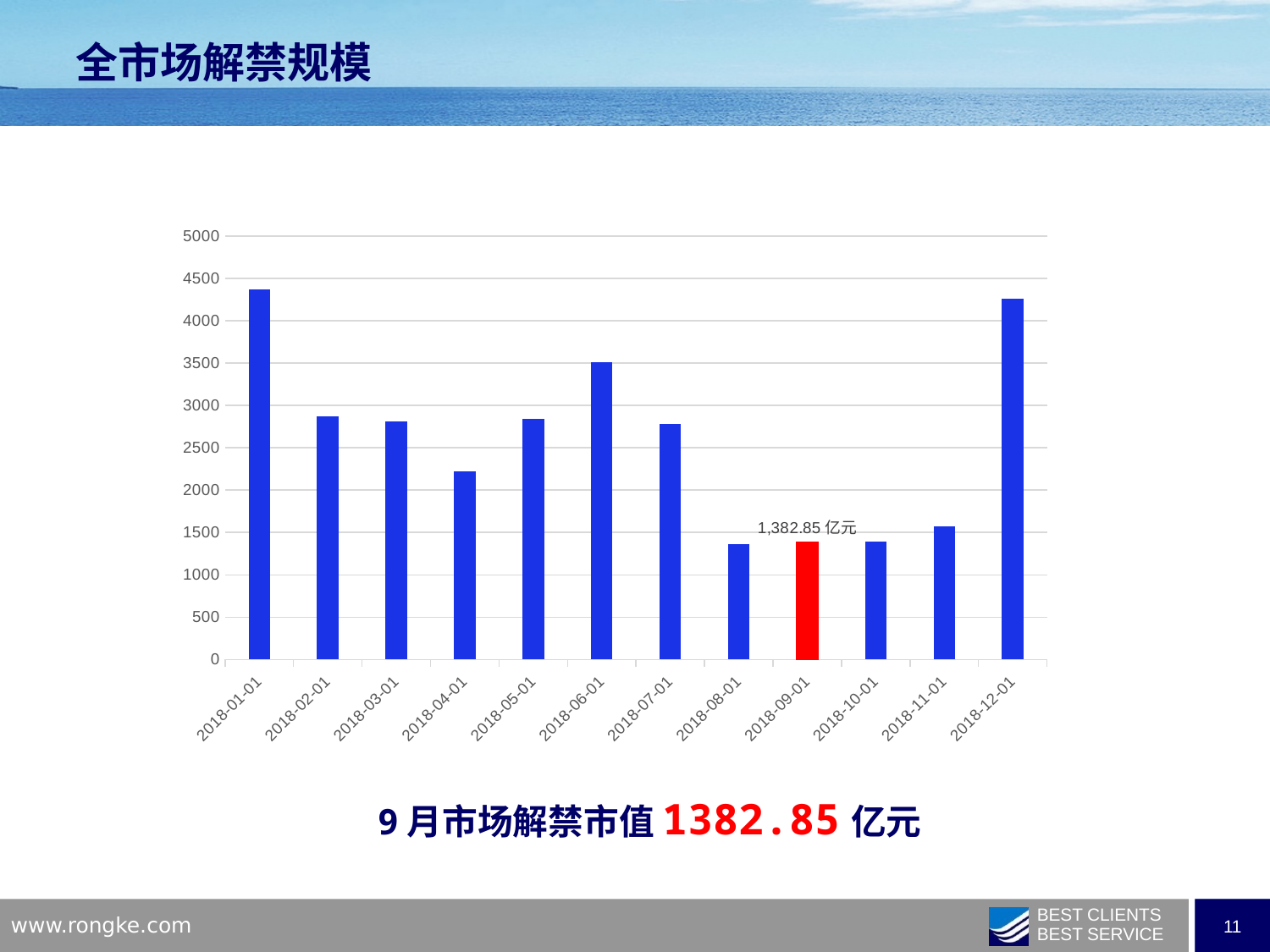

全市场解禁规模

### Chart

| Category |  |
|---|---|
| 43131 | 4370.4661792875 |
| 43159 | 2868.4940258965003 |
| 43190 | 2810.9941284592983 |
| 43220 | 2226.9183450123014 |
| 43251 | 2837.6621070744013 |
| 43281 | 3515.6967151702993 |
| 43312 | 2786.4889978364004 |
| 43343 | 1363.4729831426002 |
| 43373 | 1382.8490781436 |
| 43404 | 1390.1973691249996 |
| 43434 | 1570.0726007277005 |
| 43465 | 4263.433404222602 |
9月市场解禁市值1382.85亿元